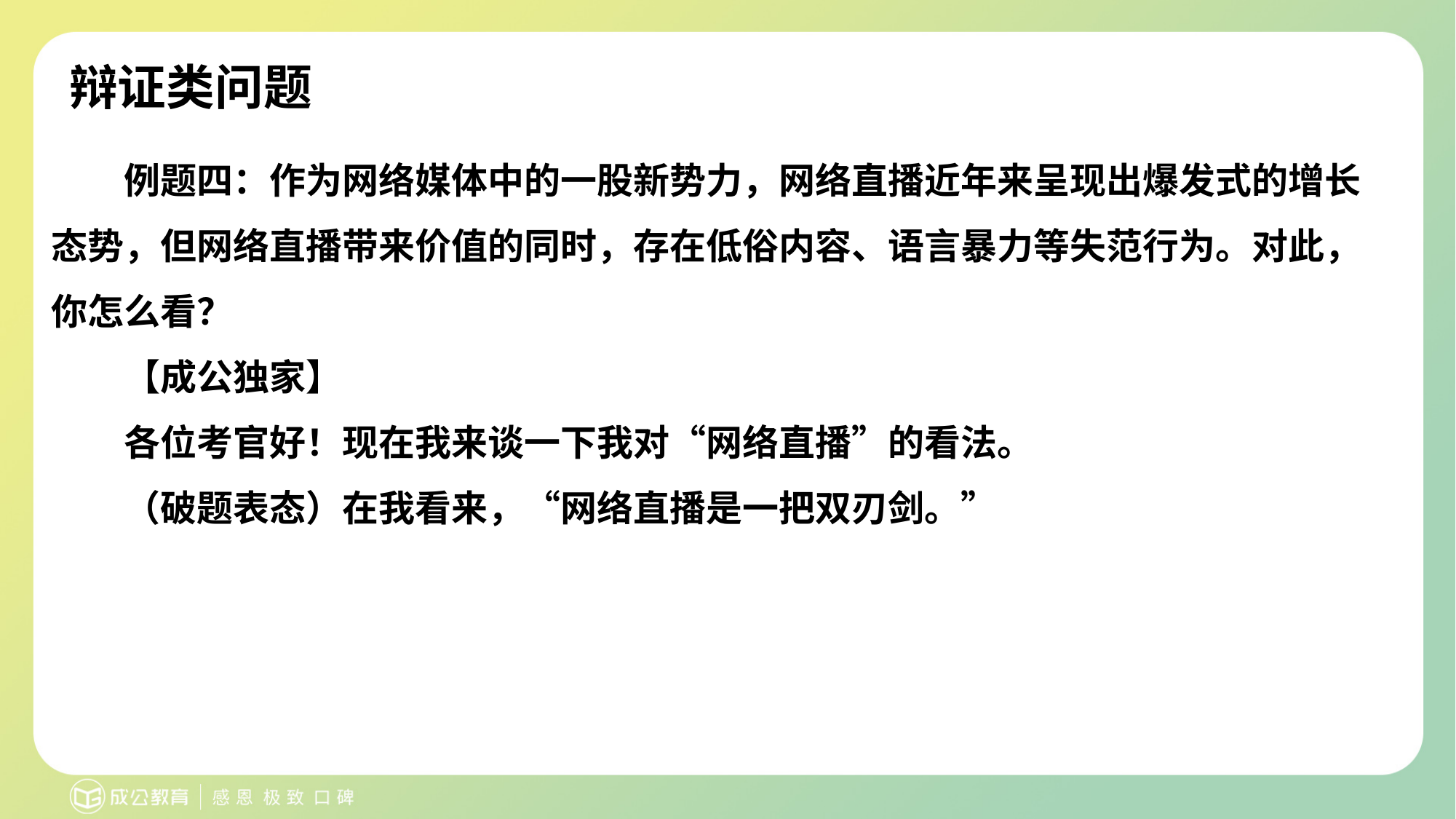

# 辩证类问题
例题四：作为网络媒体中的一股新势力，网络直播近年来呈现出爆发式的增长态势，但网络直播带来价值的同时，存在低俗内容、语言暴力等失范行为。对此，你怎么看？
【成公独家】
各位考官好！现在我来谈一下我对“网络直播”的看法。
（破题表态）在我看来，“网络直播是一把双刃剑。”